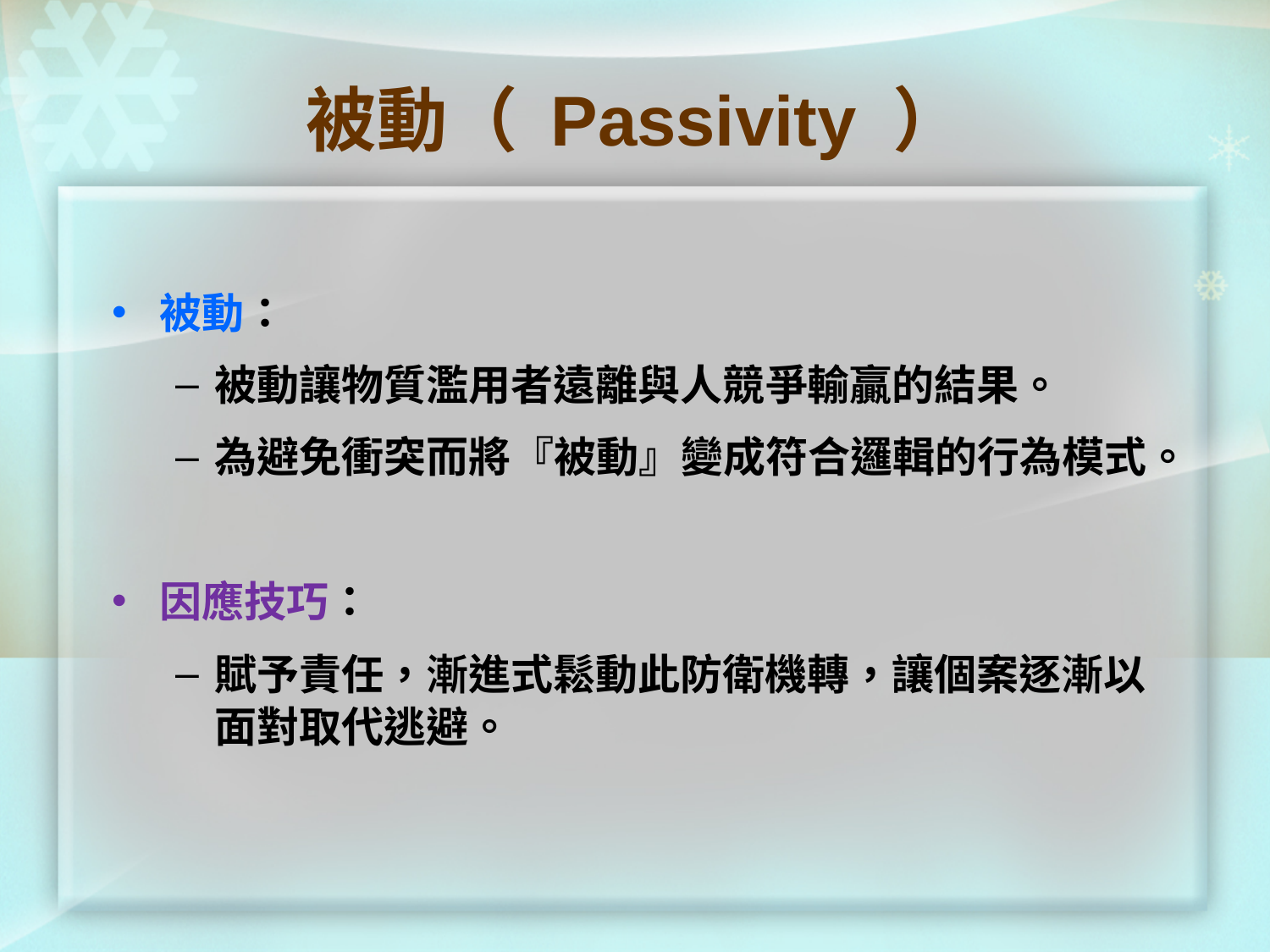

# 被動（ Passivity ）
被動：
被動讓物質濫用者遠離與人競爭輸贏的結果。
為避免衝突而將『被動』變成符合邏輯的行為模式。

因應技巧：
賦予責任，漸進式鬆動此防衛機轉，讓個案逐漸以面對取代逃避。